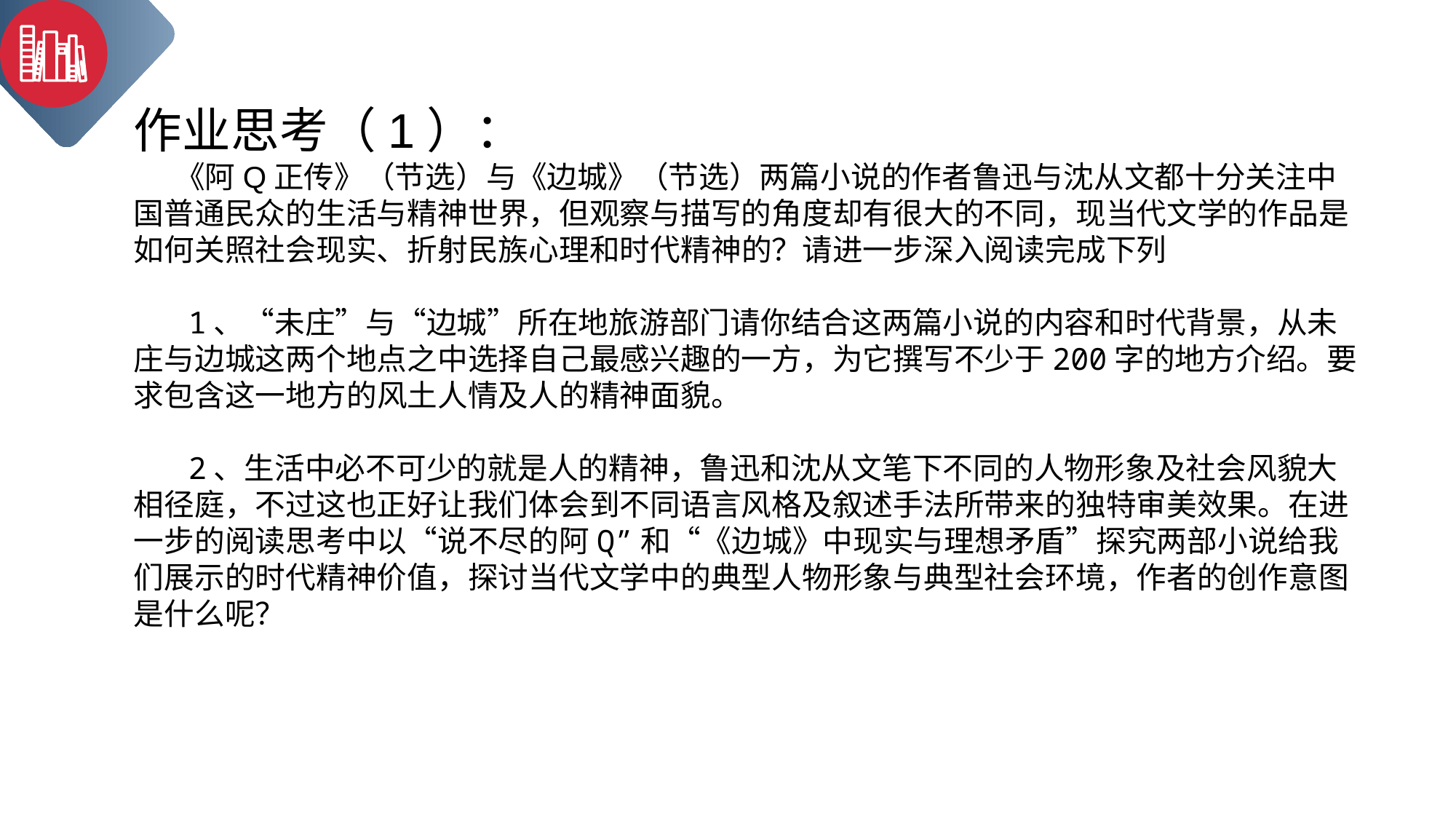

作业思考（1）：
     《阿Q正传》（节选）与《边城》（节选）两篇小说的作者鲁迅与沈从文都十分关注中国普通民众的生活与精神世界，但观察与描写的角度却有很大的不同，现当代文学的作品是如何关照社会现实、折射民族心理和时代精神的？请进一步深入阅读完成下列

   1、“未庄”与“边城”所在地旅游部门请你结合这两篇小说的内容和时代背景，从未庄与边城这两个地点之中选择自己最感兴趣的一方，为它撰写不少于200字的地方介绍。要求包含这一地方的风土人情及人的精神面貌。

   2、生活中必不可少的就是人的精神，鲁迅和沈从文笔下不同的人物形象及社会风貌大相径庭，不过这也正好让我们体会到不同语言风格及叙述手法所带来的独特审美效果。在进一步的阅读思考中以“说不尽的阿Q”和“《边城》中现实与理想矛盾”探究两部小说给我们展示的时代精神价值，探讨当代文学中的典型人物形象与典型社会环境，作者的创作意图是什么呢？